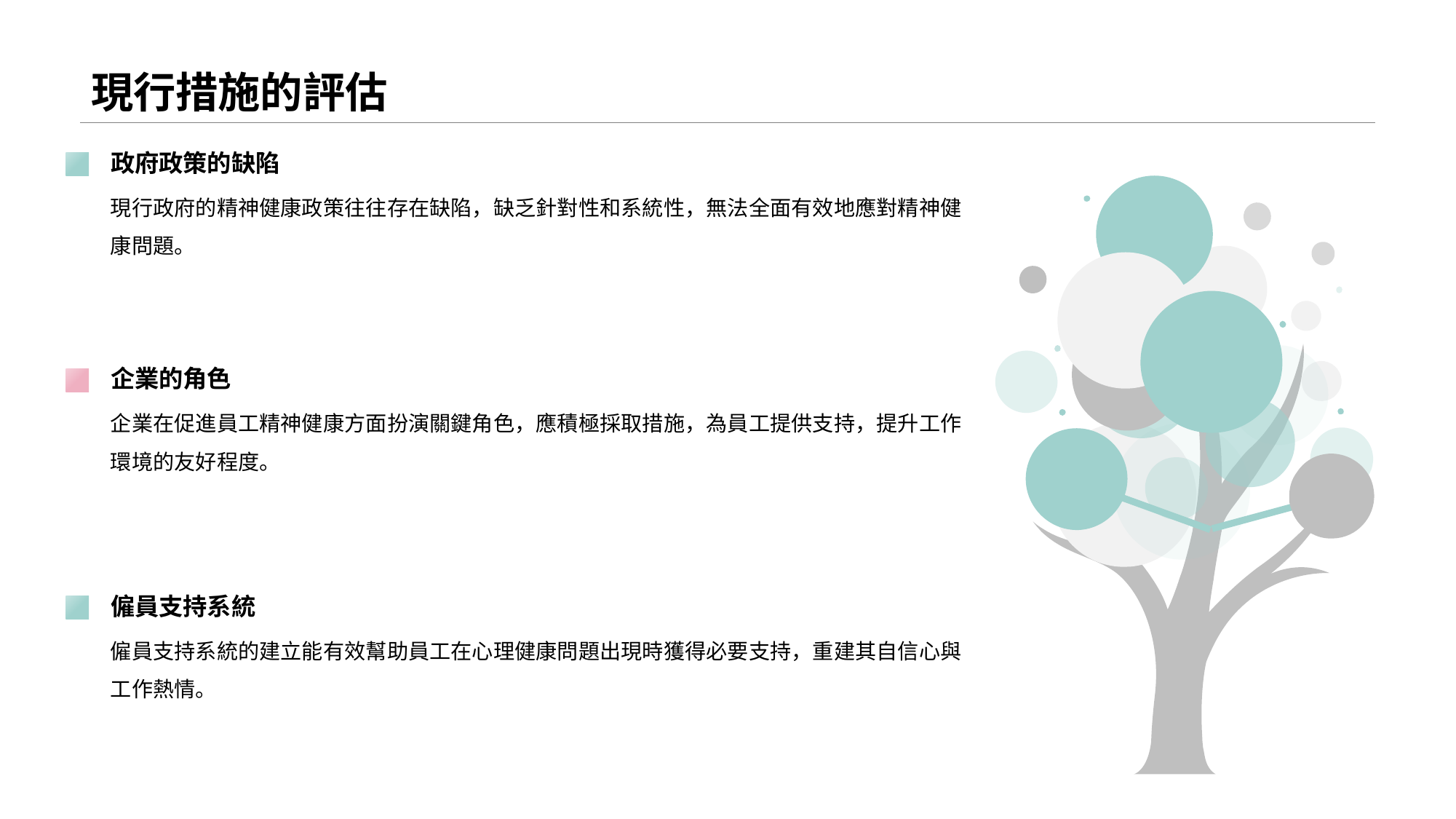

# 現行措施的評估
政府政策的缺陷

現行政府的精神健康政策往往存在缺陷，缺乏針對性和系統性，無法全面有效地應對精神健康問題。
企業的角色

企業在促進員工精神健康方面扮演關鍵角色，應積極採取措施，為員工提供支持，提升工作環境的友好程度。
僱員支持系統

僱員支持系統的建立能有效幫助員工在心理健康問題出現時獲得必要支持，重建其自信心與工作熱情。